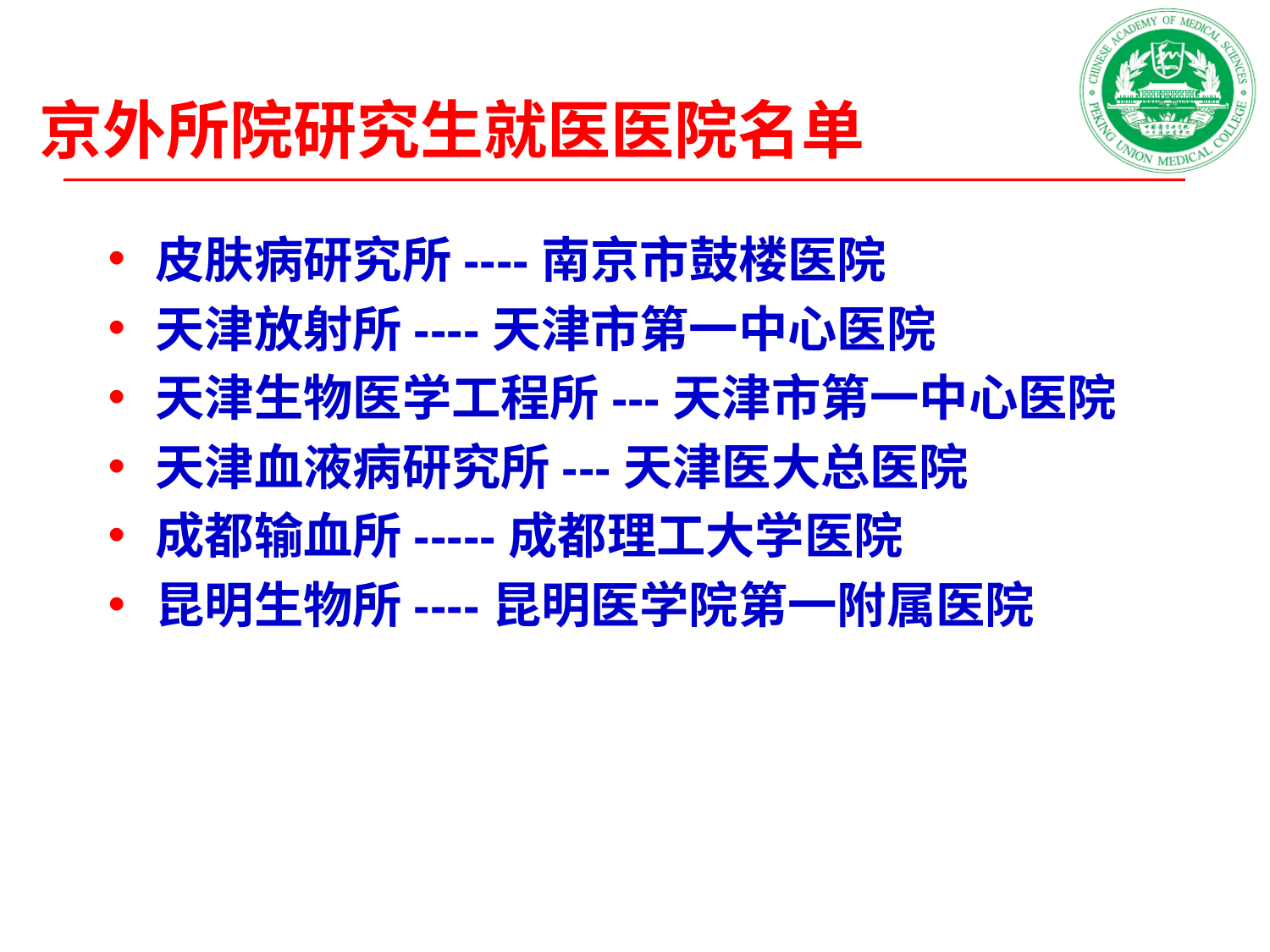

# 京外所院研究生就医医院名单
皮肤病研究所----南京市鼓楼医院
天津放射所----天津市第一中心医院
天津生物医学工程所---天津市第一中心医院
天津血液病研究所---天津医大总医院
成都输血所-----成都理工大学医院
昆明生物所----昆明医学院第一附属医院